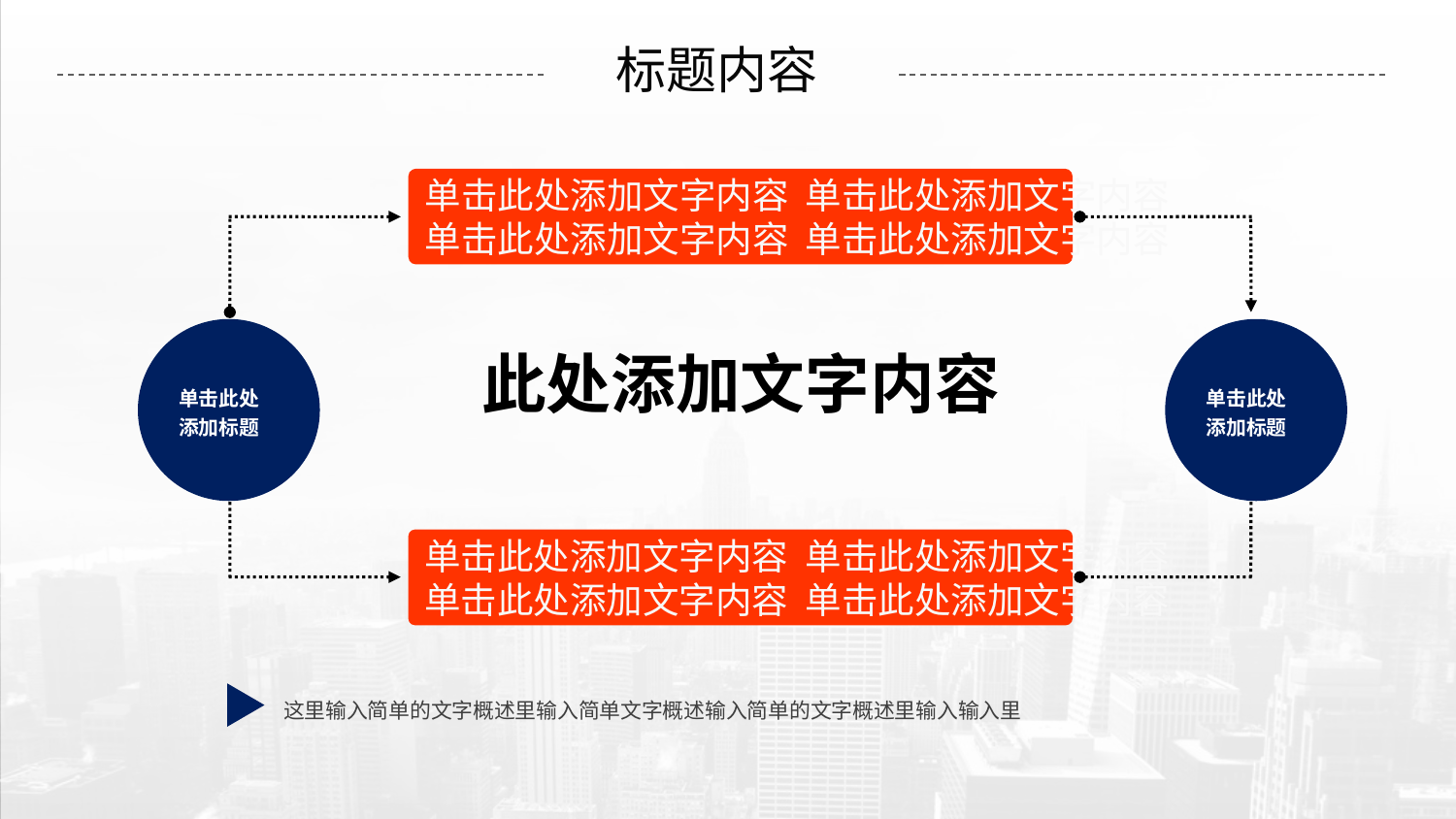

标题内容
单击此处添加文字内容  单击此处添加文字内容
单击此处添加文字内容  单击此处添加文字内容

单击此处添加标题
单击此处添加标题
此处添加文字内容

单击此处添加文字内容  单击此处添加文字内容
单击此处添加文字内容  单击此处添加文字内容

这里输入简单的文字概述里输入简单文字概述输入简单的文字概述里输入输入里